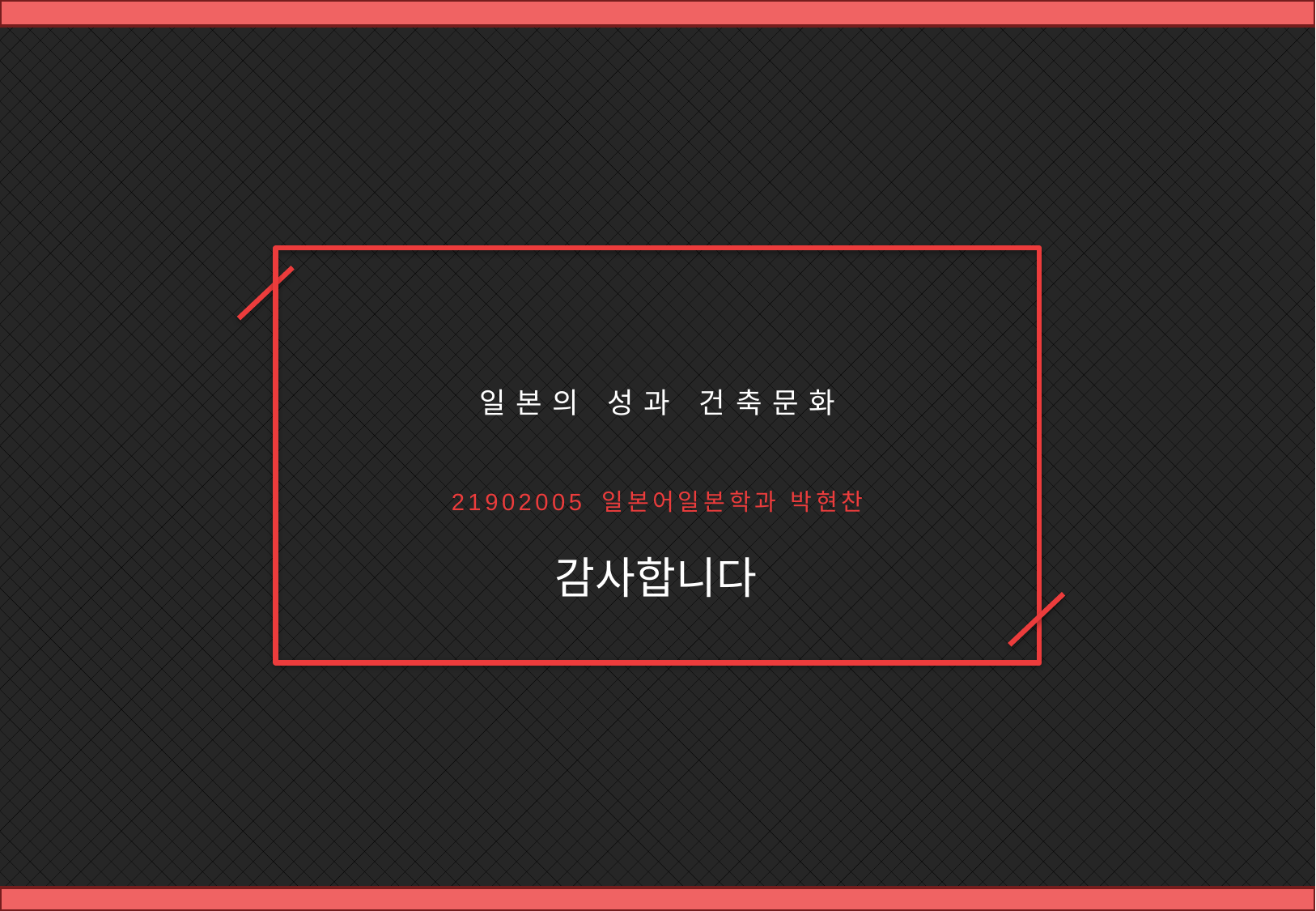

일본의 성과 건축문화
21902005 일본어일본학과 박현찬
감사합니다